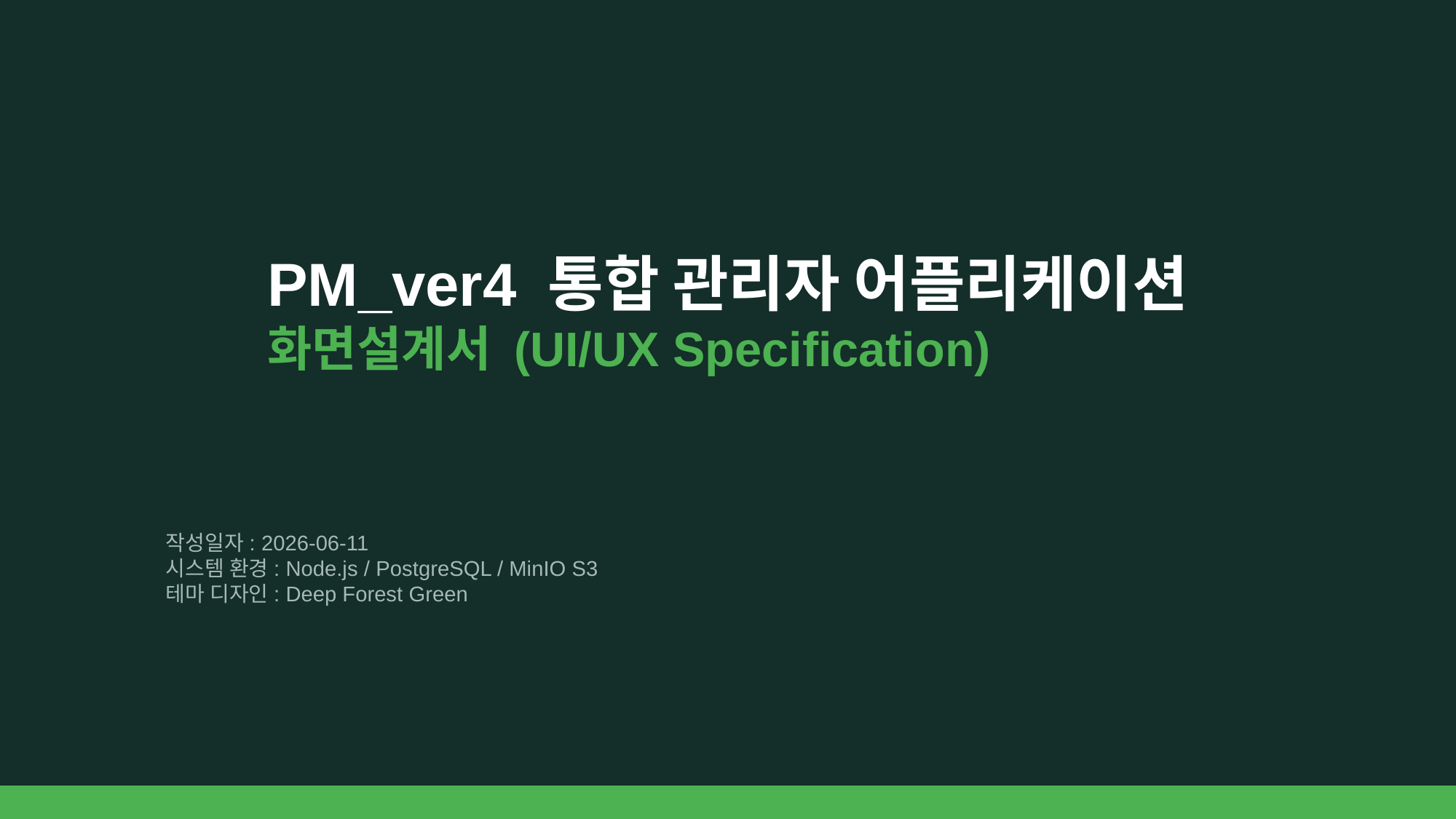

PM_ver4 통합 관리자 어플리케이션
화면설계서 (UI/UX Specification)
작성일자: 2026-06-11
시스템 환경: Node.js / PostgreSQL / MinIO S3
테마 디자인: Deep Forest Green